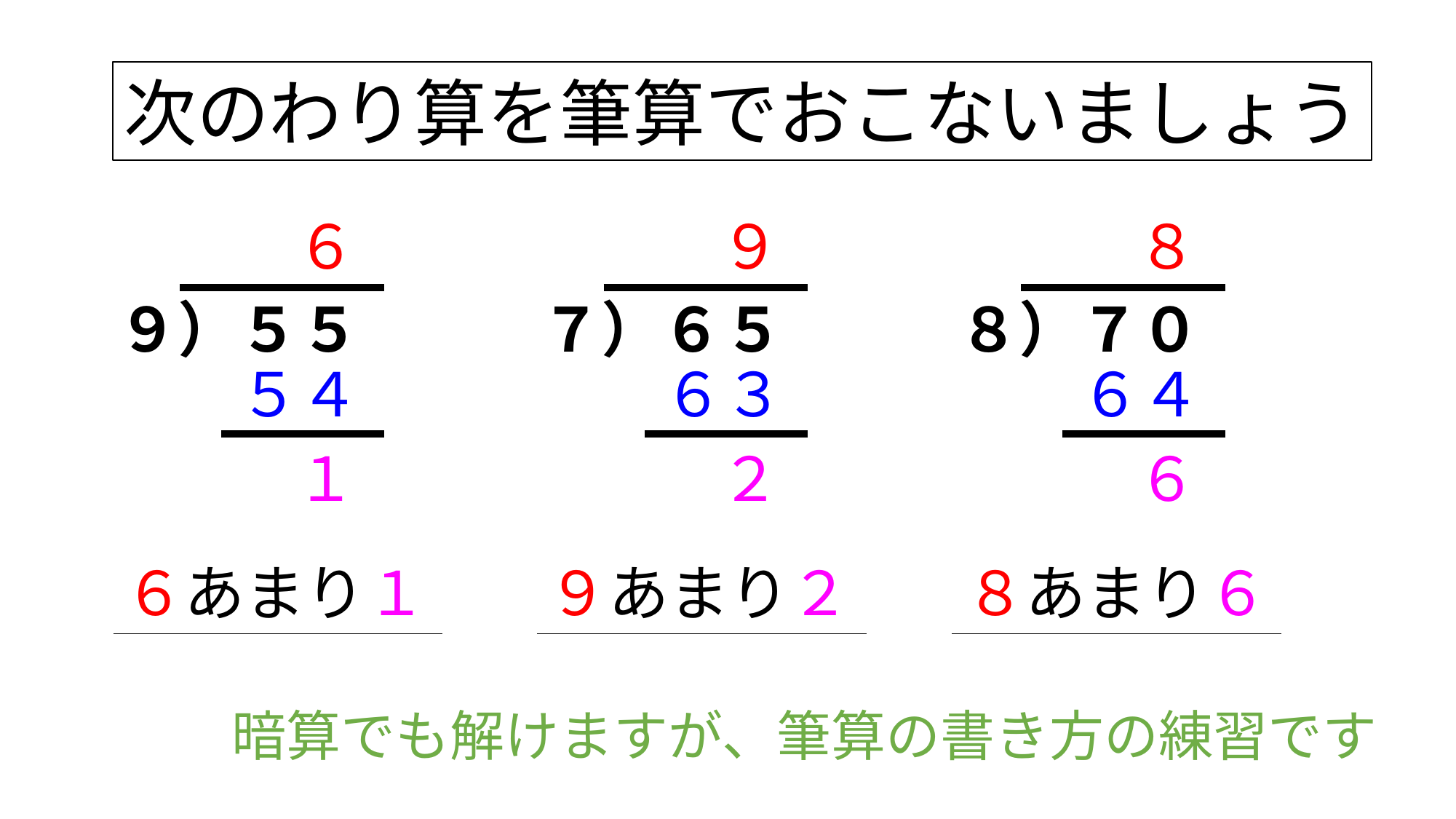

次のわり算を筆算でおこないましょう
６
９
８
９）５５
７）６５
８）７０
５４
６３
６４
１
２
６
６あまり１
９あまり２
８あまり６
暗算でも解けますが、筆算の書き方の練習です